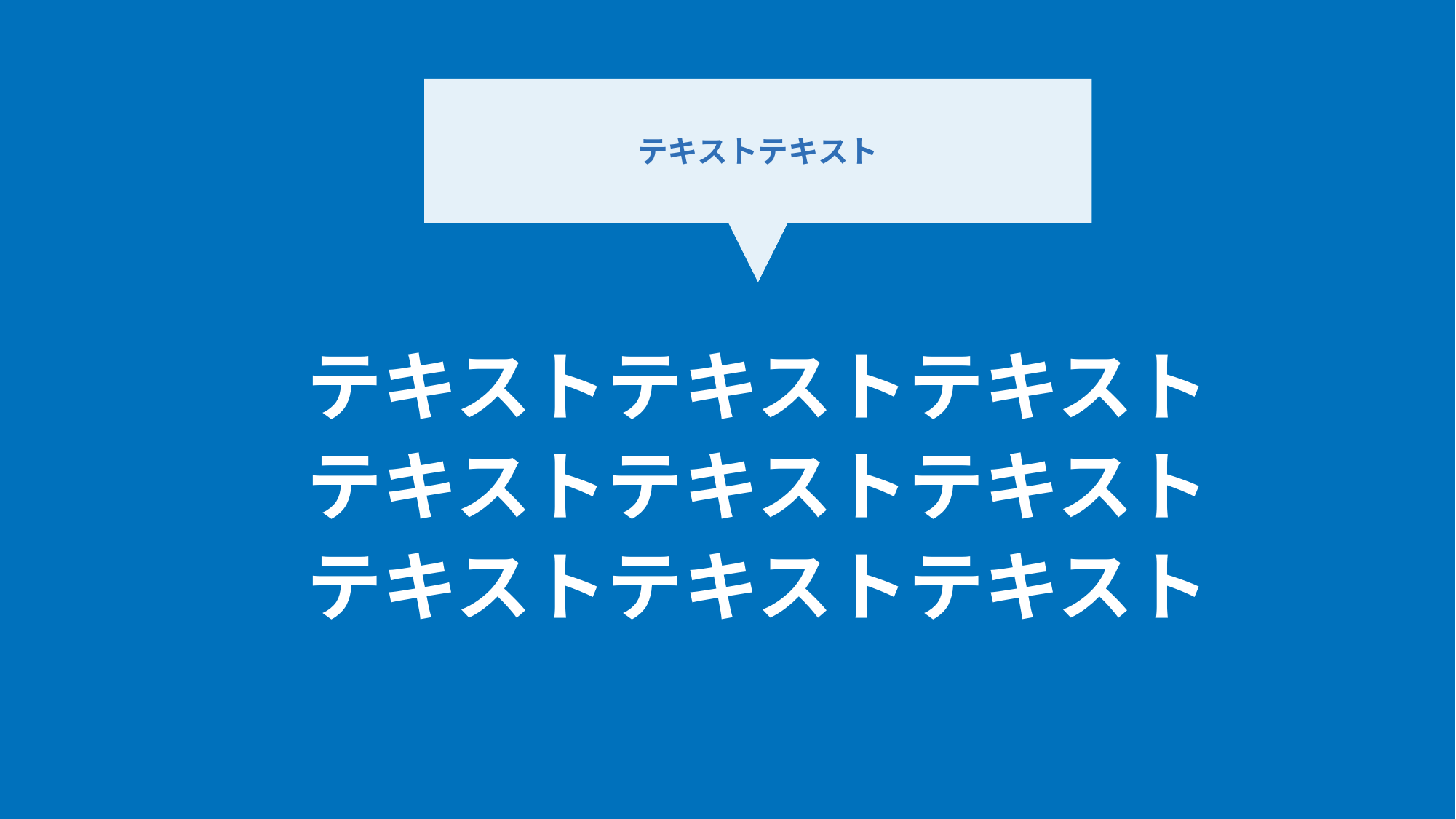

テキストテキスト

テキストテキストテキスト
テキストテキストテキスト
テキストテキストテキスト
© Presentation Design
1